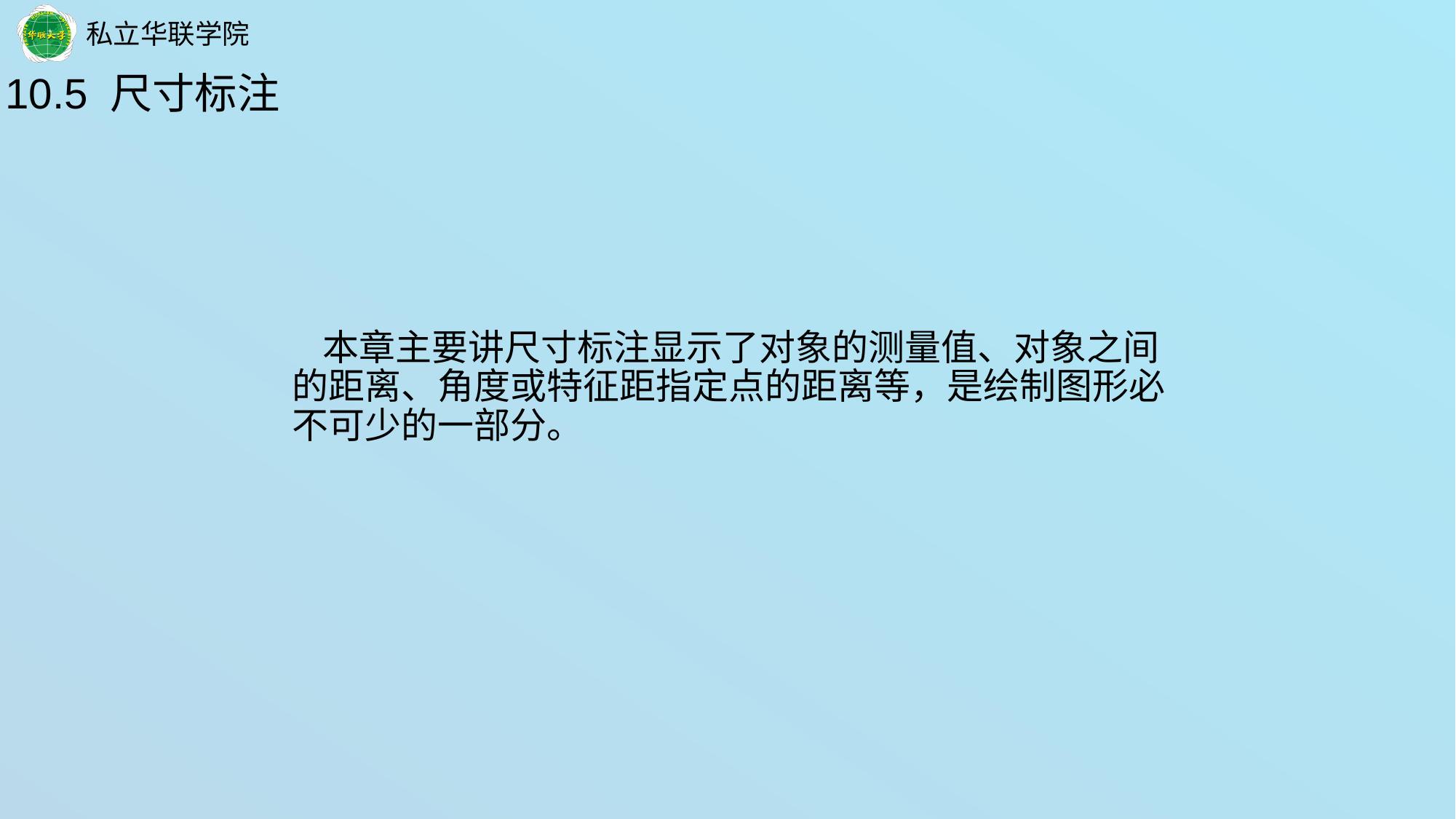

10.5 尺寸标注
      本章主要讲尺寸标注显示了对象的测量值、对象之间的距离、角度或特征距指定点的距离等，是绘制图形必不可少的一部分。